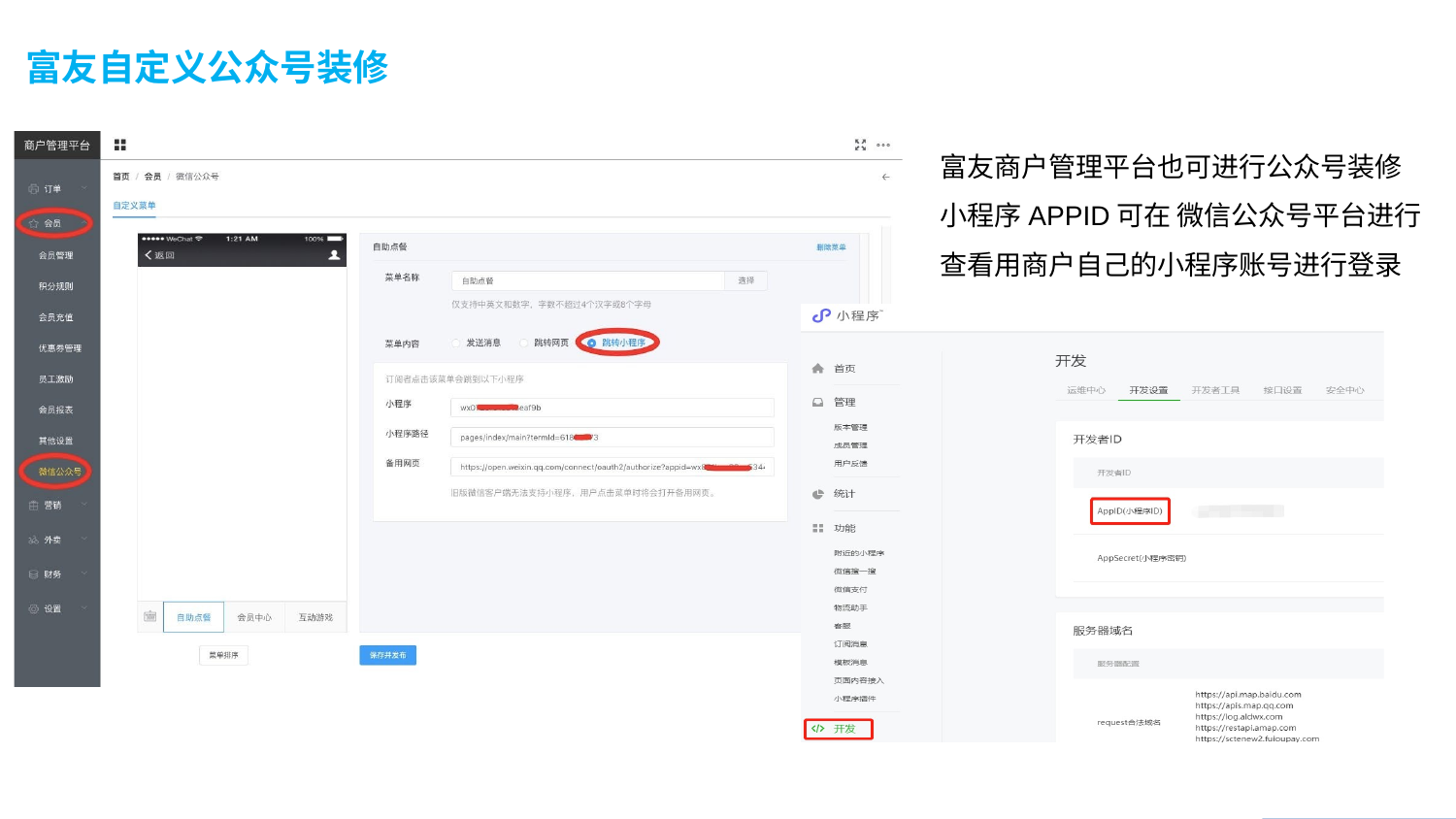

# 富友自定义公众号装修
富友商户管理平台也可进行公众号装修小程序APPID可在 微信公众号平台进行查看用商户自己的小程序账号进行登录